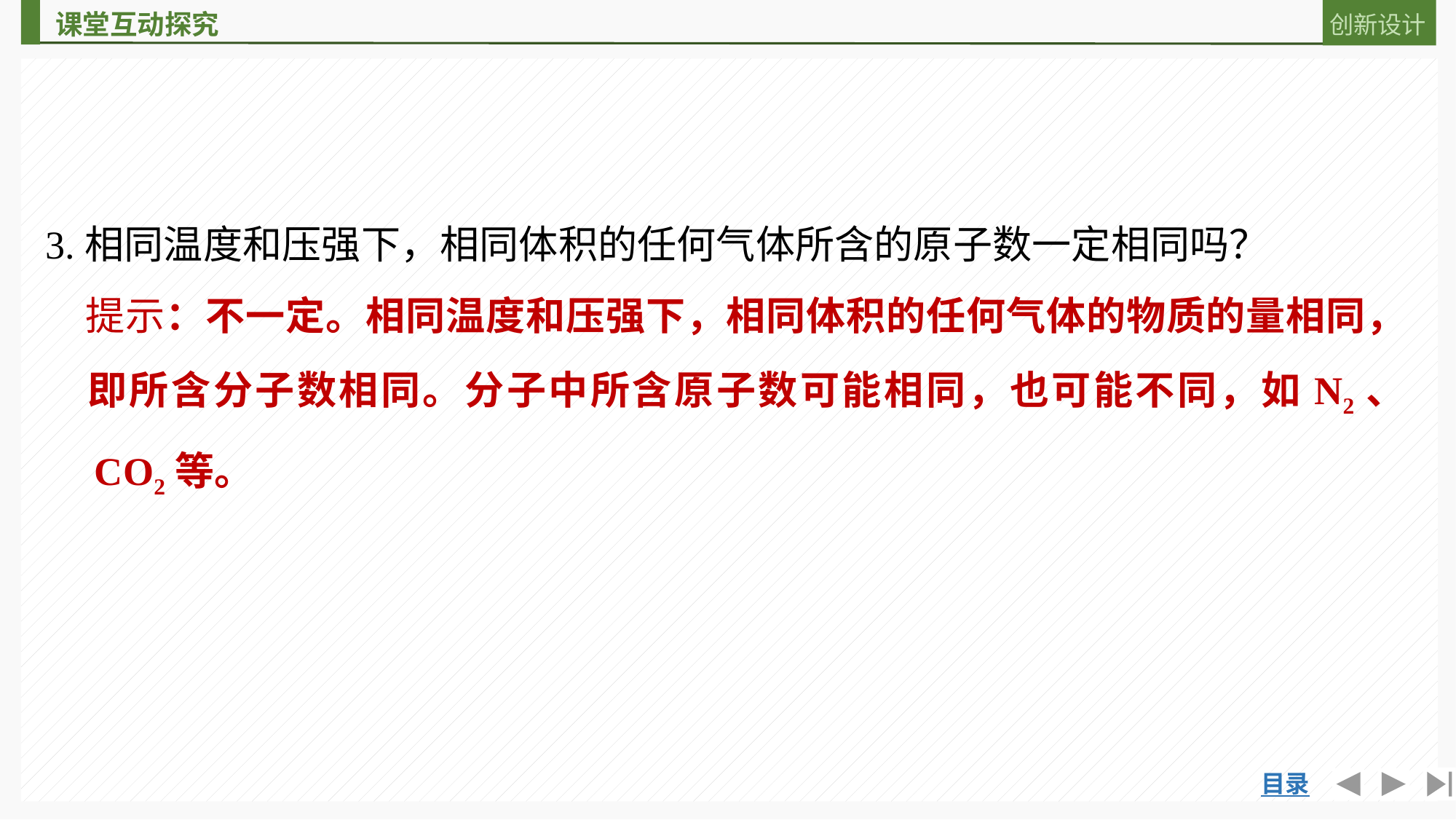

3.相同温度和压强下，相同体积的任何气体所含的原子数一定相同吗？
　提示：不一定。相同温度和压强下，相同体积的任何气体的物质的量相同，
　即所含分子数相同。分子中所含原子数可能相同，也可能不同，如N2、
　CO2等。